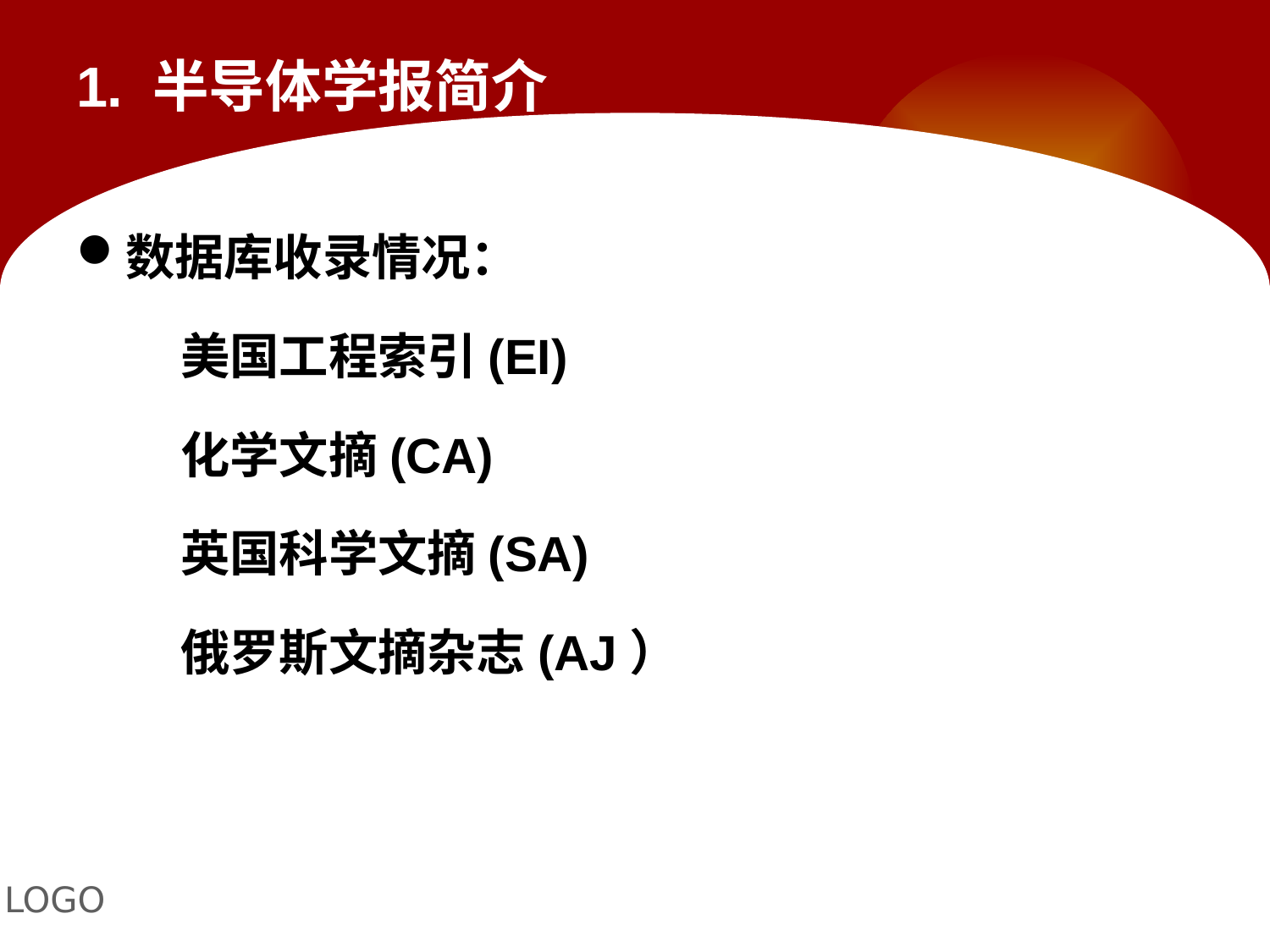

# 1. 半导体学报简介
数据库收录情况：
    美国工程索引(EI)
    化学文摘(CA)
    英国科学文摘(SA)
    俄罗斯文摘杂志(AJ）

LOGO
Your site here